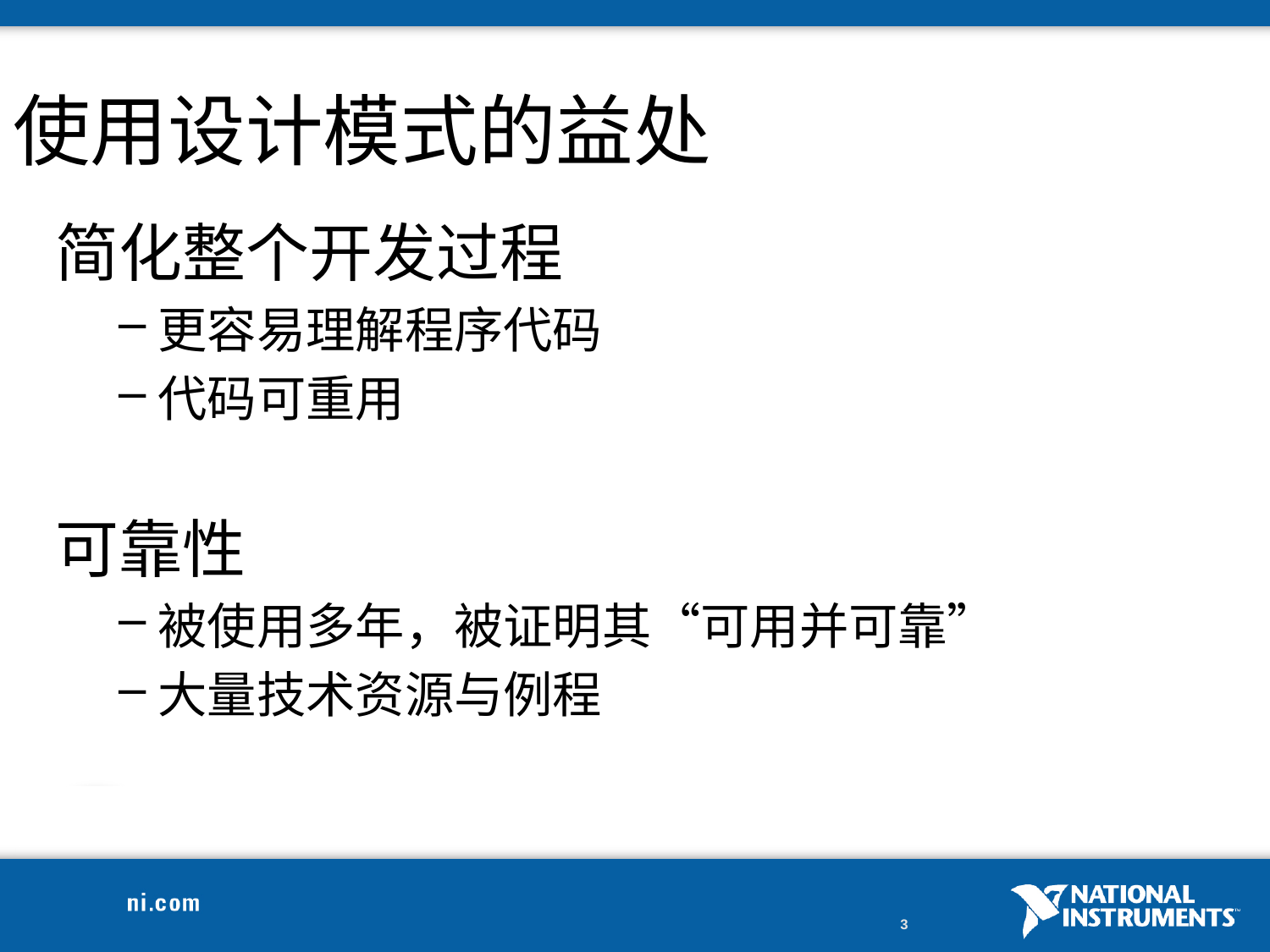

# 使用设计模式的益处
简化整个开发过程
更容易理解程序代码
代码可重用

可靠性
被使用多年，被证明其“可用并可靠”
大量技术资源与例程